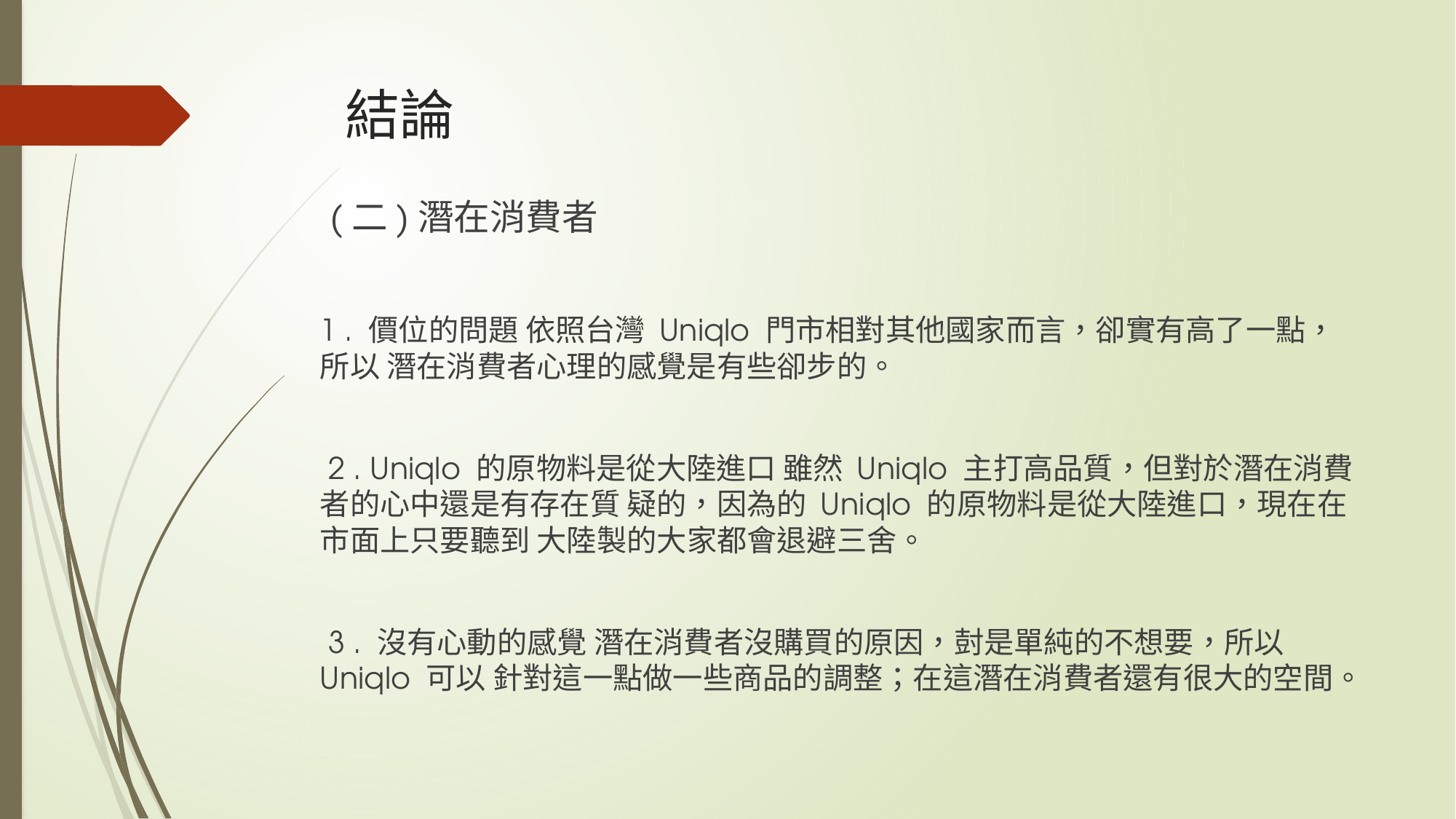

# 結論
 (二)潛在消費者

1 . 價位的問題 依照台灣 Uniqlo 門市相對其他國家而言，卻實有高了一點，所以 潛在消費者心理的感覺是有些卻步的。

 2 . Uniqlo 的原物料是從大陸進口 雖然 Uniqlo 主打高品質，但對於潛在消費者的心中還是有存在質 疑的，因為的 Uniqlo 的原物料是從大陸進口，現在在市面上只要聽到 大陸製的大家都會退避三舍。

 3 . 沒有心動的感覺 潛在消費者沒購買的原因，尌是單純的不想要，所以 Uniqlo 可以 針對這一點做一些商品的調整；在這潛在消費者還有很大的空間。